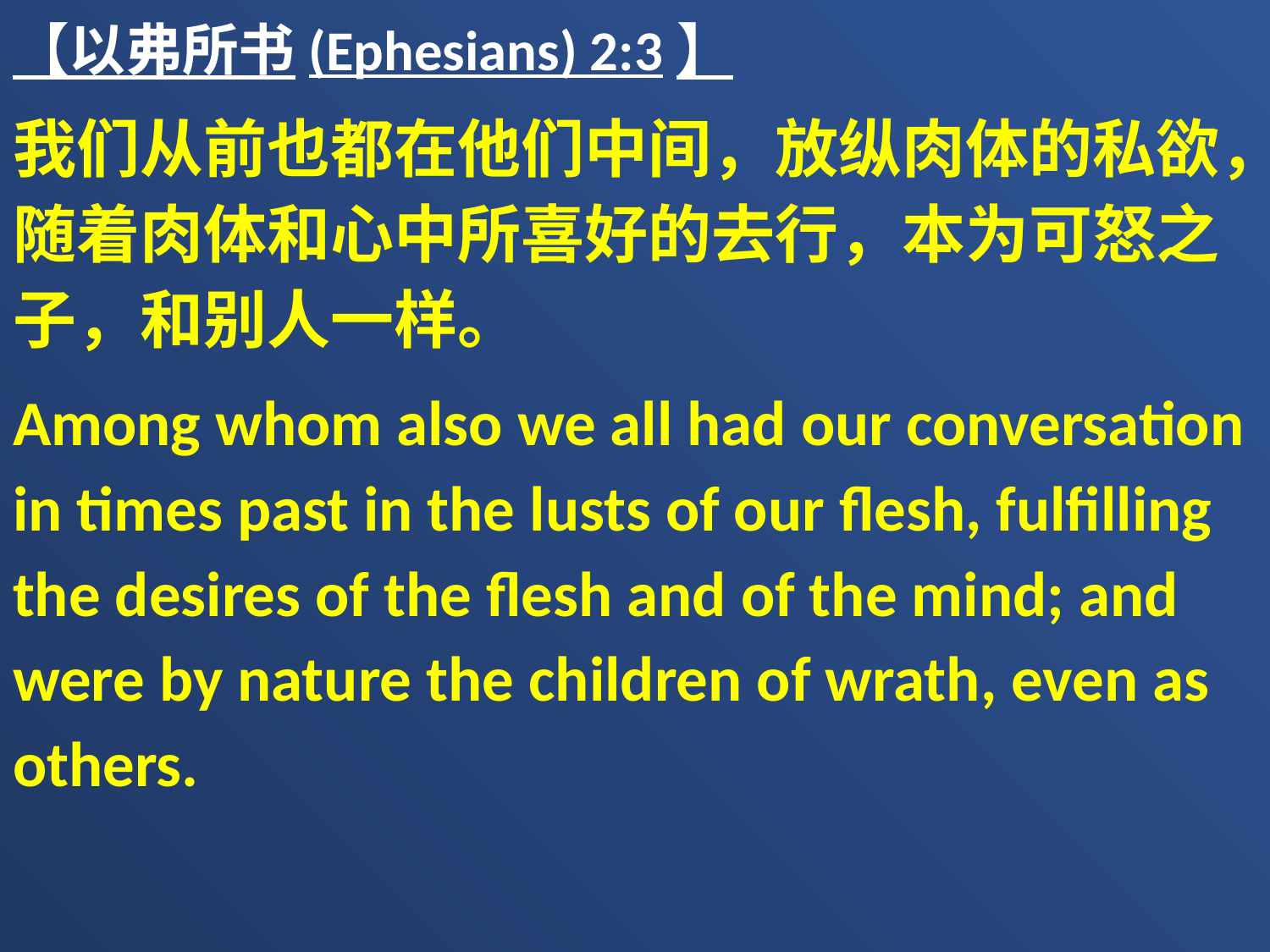

【以弗所书(Ephesians) 2:3】
我们从前也都在他们中间，放纵肉体的私欲，随着肉体和心中所喜好的去行，本为可怒之子，和别人一样。
Among whom also we all had our conversation in times past in the lusts of our flesh, fulfilling the desires of the flesh and of the mind; and were by nature the children of wrath, even as others.